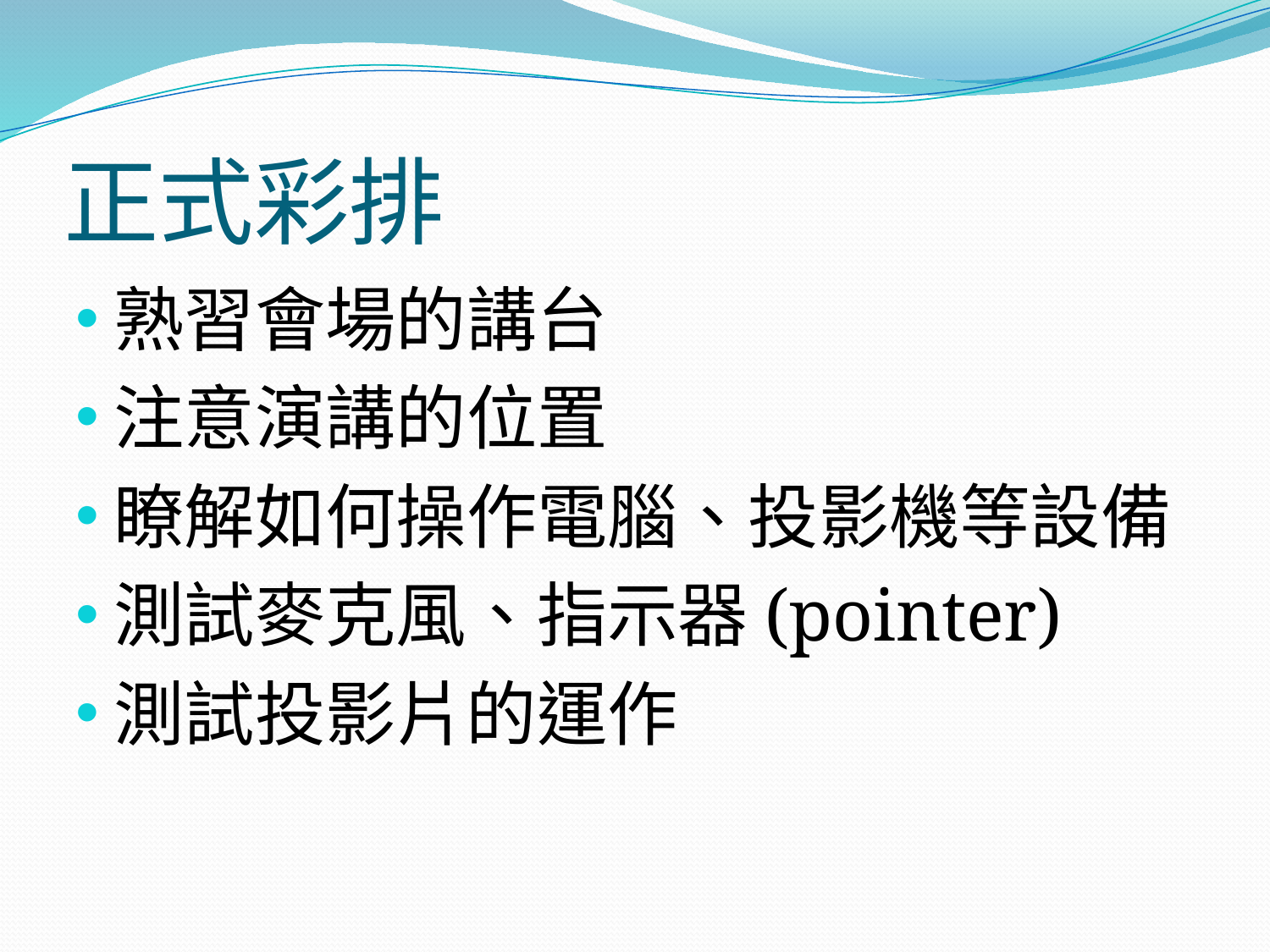

# 正式彩排
熟習會場的講台
注意演講的位置
瞭解如何操作電腦、投影機等設備
測試麥克風、指示器(pointer)
測試投影片的運作